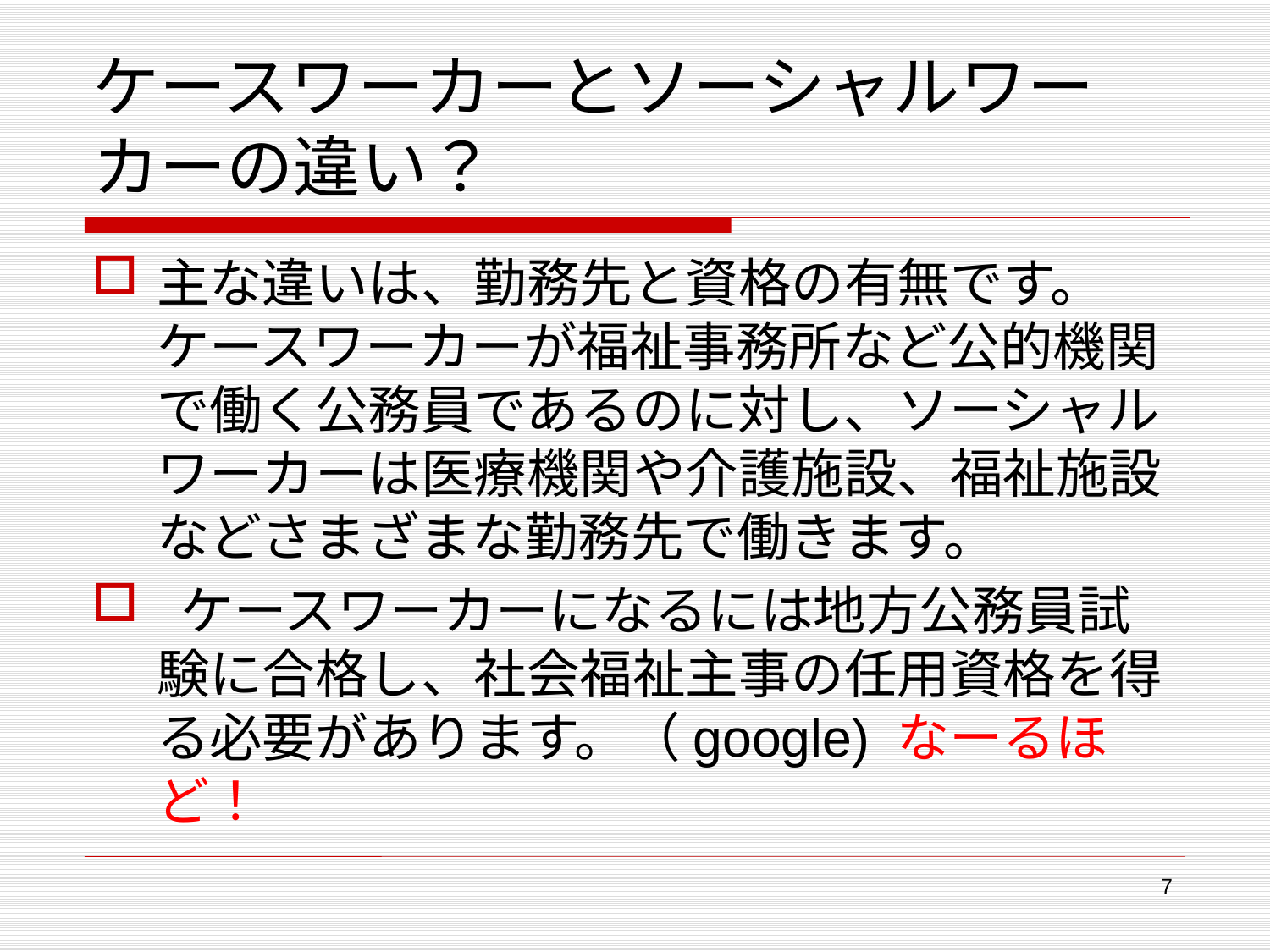

# ケースワーカーとソーシャルワーカーの違い？
主な違いは、勤務先と資格の有無です。 ケースワーカーが福祉事務所など公的機関で働く公務員であるのに対し、ソーシャルワーカーは医療機関や介護施設、福祉施設などさまざまな勤務先で働きます。
 ケースワーカーになるには地方公務員試験に合格し、社会福祉主事の任用資格を得る必要があります。（google) なーるほど！

7